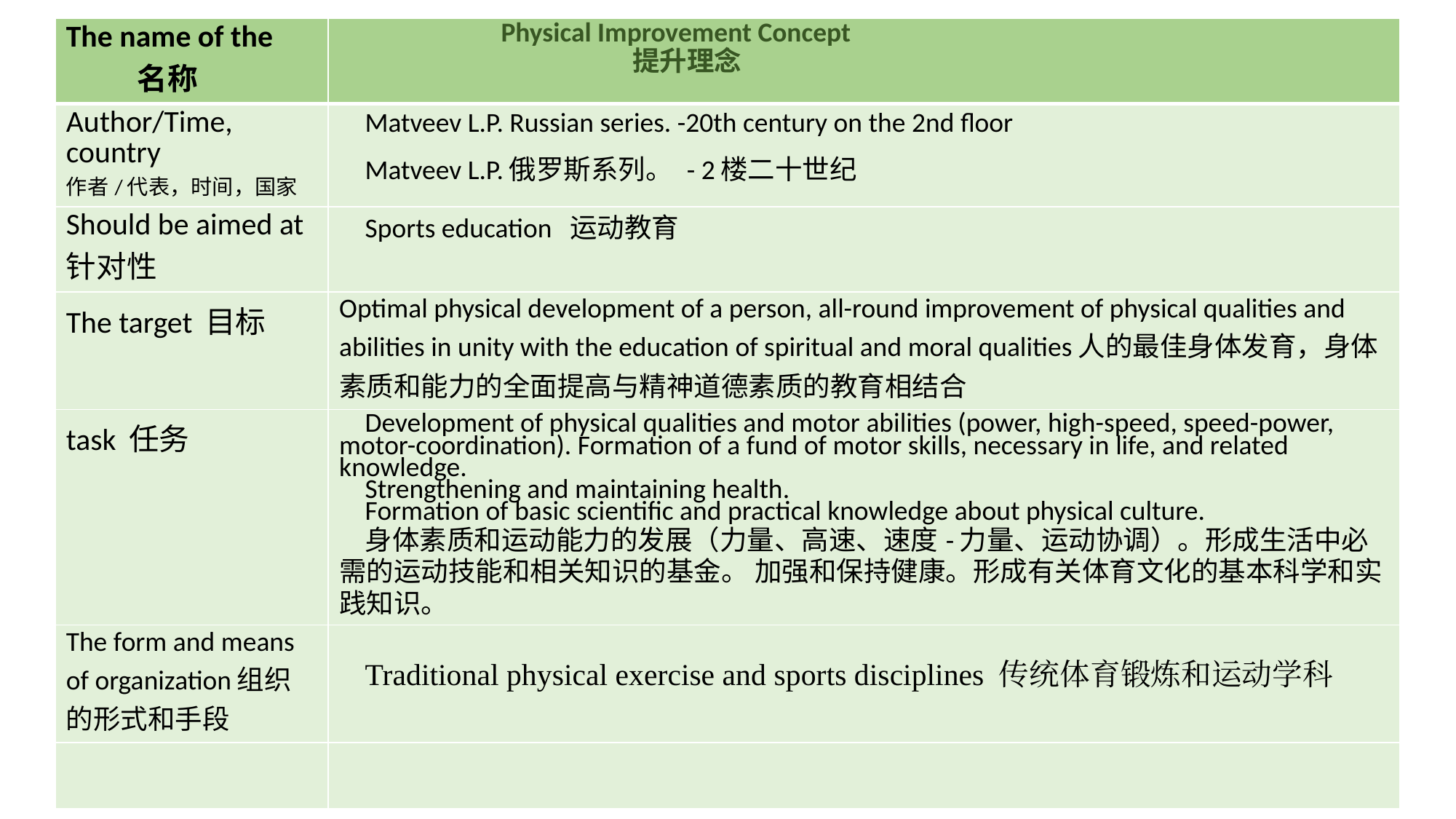

| The name of the 名称 | Physical Improvement Concept 提升理念 |
| --- | --- |
| Author/Time, country 作者/代表，时间，国家 | Matveev L.P. Russian series. -20th century on the 2nd floor Matveev L.P.俄罗斯系列。 - 2楼二十世纪 |
| Should be aimed at 针对性 | Sports education 运动教育 |
| The target 目标 | Optimal physical development of a person, all-round improvement of physical qualities and abilities in unity with the education of spiritual and moral qualities人的最佳身体发育，身体素质和能力的全面提高与精神道德素质的教育相结合 |
| task 任务 | Development of physical qualities and motor abilities (power, high-speed, speed-power, motor-coordination). Formation of a fund of motor skills, necessary in life, and related knowledge. Strengthening and maintaining health. Formation of basic scientific and practical knowledge about physical culture. 身体素质和运动能力的发展（力量、高速、速度-力量、运动协调）。形成生活中必需的运动技能和相关知识的基金。 加强和保持健康。形成有关体育文化的基本科学和实践知识。 |
| The form and means of organization组织的形式和手段 | Traditional physical exercise and sports disciplines 传统体育锻炼和运动学科 |
|  |  |
#